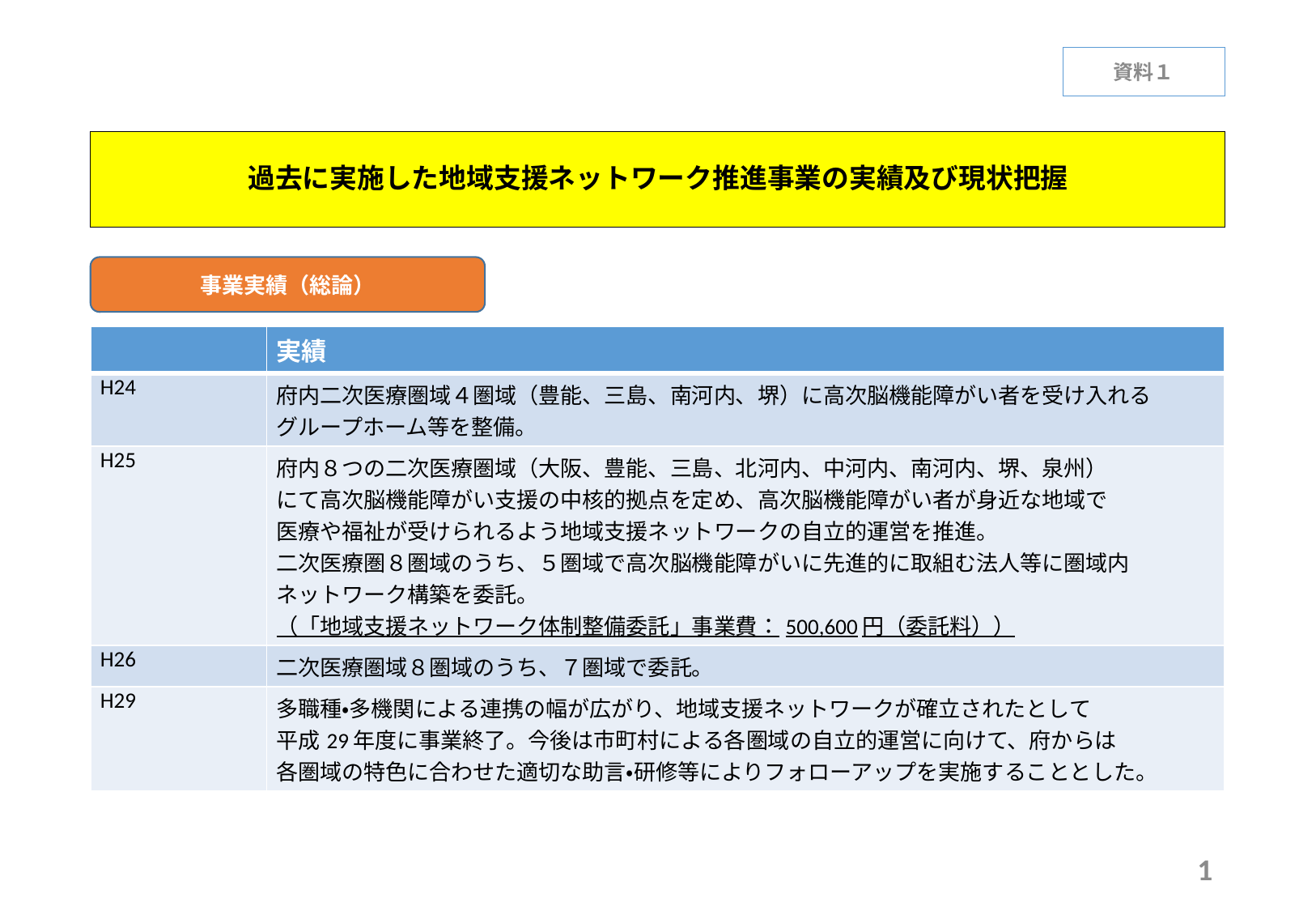

資料１
# 過去に実施した地域支援ネットワーク推進事業の実績及び現状把握
事業実績（総論）
|  | 実績 |
| --- | --- |
| H24 | 府内二次医療圏域４圏域（豊能、三島、南河内、堺）に高次脳機能障がい者を受け入れる グループホーム等を整備。 |
| H25 | 府内８つの二次医療圏域（大阪、豊能、三島、北河内、中河内、南河内、堺、泉州） にて高次脳機能障がい支援の中核的拠点を定め、高次脳機能障がい者が身近な地域で 医療や福祉が受けられるよう地域支援ネットワークの自立的運営を推進。 二次医療圏８圏域のうち、５圏域で高次脳機能障がいに先進的に取組む法人等に圏域内 ネットワーク構築を委託。 （「地域支援ネットワーク体制整備委託」事業費：500,600円（委託料）） |
| H26 | 二次医療圏域８圏域のうち、７圏域で委託。 |
| H29 | 多職種・多機関による連携の幅が広がり、地域支援ネットワークが確立されたとして 平成29年度に事業終了。今後は市町村による各圏域の自立的運営に向けて、府からは 各圏域の特色に合わせた適切な助言・研修等によりフォローアップを実施することとした。 |
1